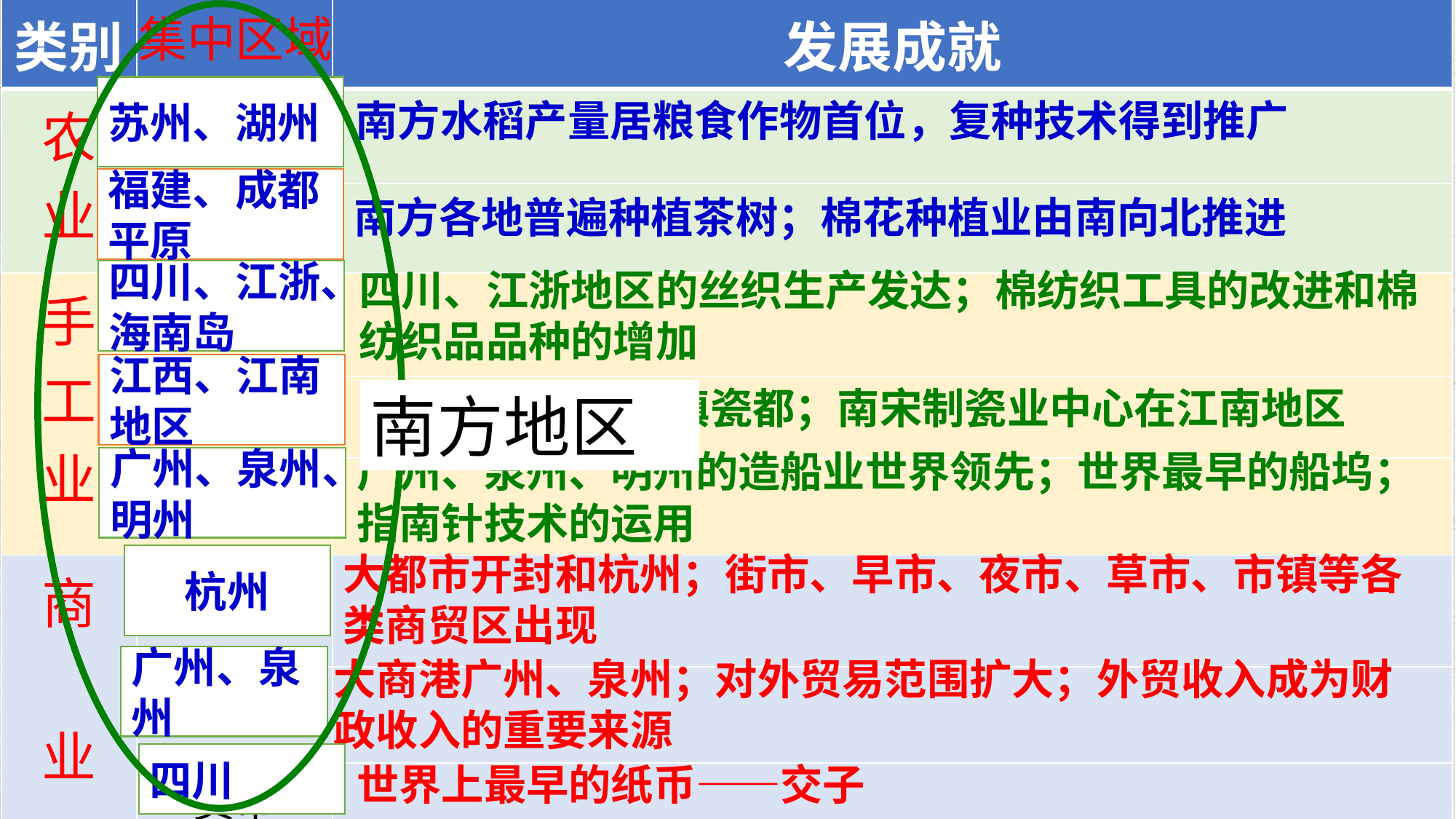

| 类别 |  | 发展成就 |
| --- | --- | --- |
| 农 业 | 粮食作物 |  |
|  | 经济作物 |  |
| 手 工 业 | 纺织业 |  |
|  | 制瓷业 |  |
|  | 造船业 |  |
| 商 业 | 都市商贸 |  |
|  | 海外贸易 |  |
|  | 货币 |  |

集中区域
一、宋代经济发展的表现
苏州、湖州
南方水稻产量居粮食作物首位，复种技术得到推广
福建、成都平原
南方各地普遍种植茶树；棉花种植业由南向北推进
四川、江浙地区的丝织生产发达；棉纺织工具的改进和棉纺织品品种的增加
四川、江浙、海南岛
江西、江南地区
众多名窑；景德镇瓷都；南宋制瓷业中心在江南地区
南方地区
广州、泉州、明州的造船业世界领先；世界最早的船坞；指南针技术的运用
广州、泉州、明州
大都市开封和杭州；街市、早市、夜市、草市、市镇等各类商贸区出现
杭州
广州、泉州
大商港广州、泉州；对外贸易范围扩大；外贸收入成为财政收入的重要来源
四川
世界上最早的纸币——交子